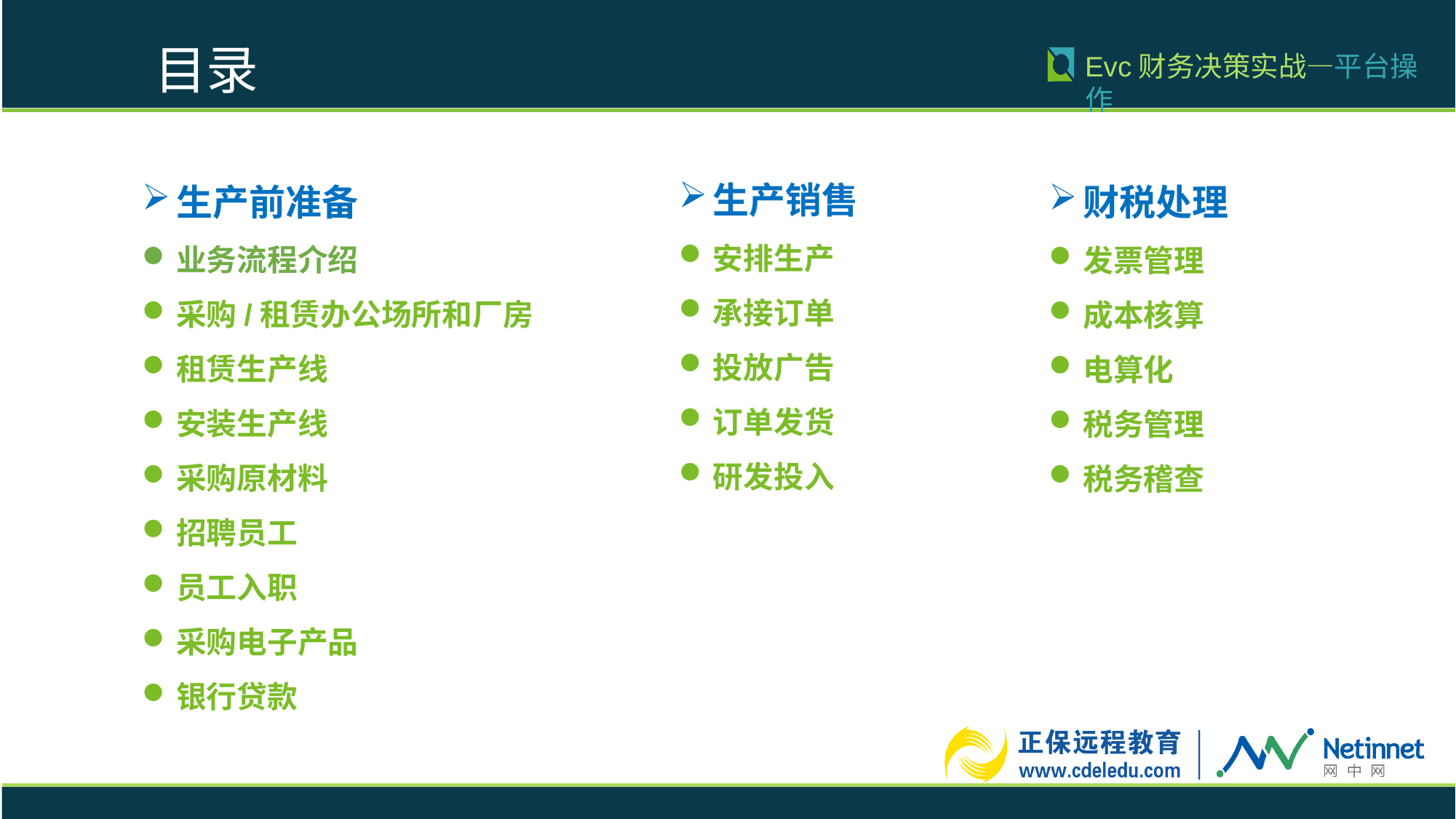

目录

Evc财务决策实战—平台操作

生产销售
安排生产
承接订单
投放广告
订单发货
研发投入

生产前准备
业务流程介绍
采购/租赁办公场所和厂房
租赁生产线
安装生产线
采购原材料
招聘员工
员工入职
采购电子产品
银行贷款

财税处理
发票管理
成本核算
电算化
税务管理
税务稽查